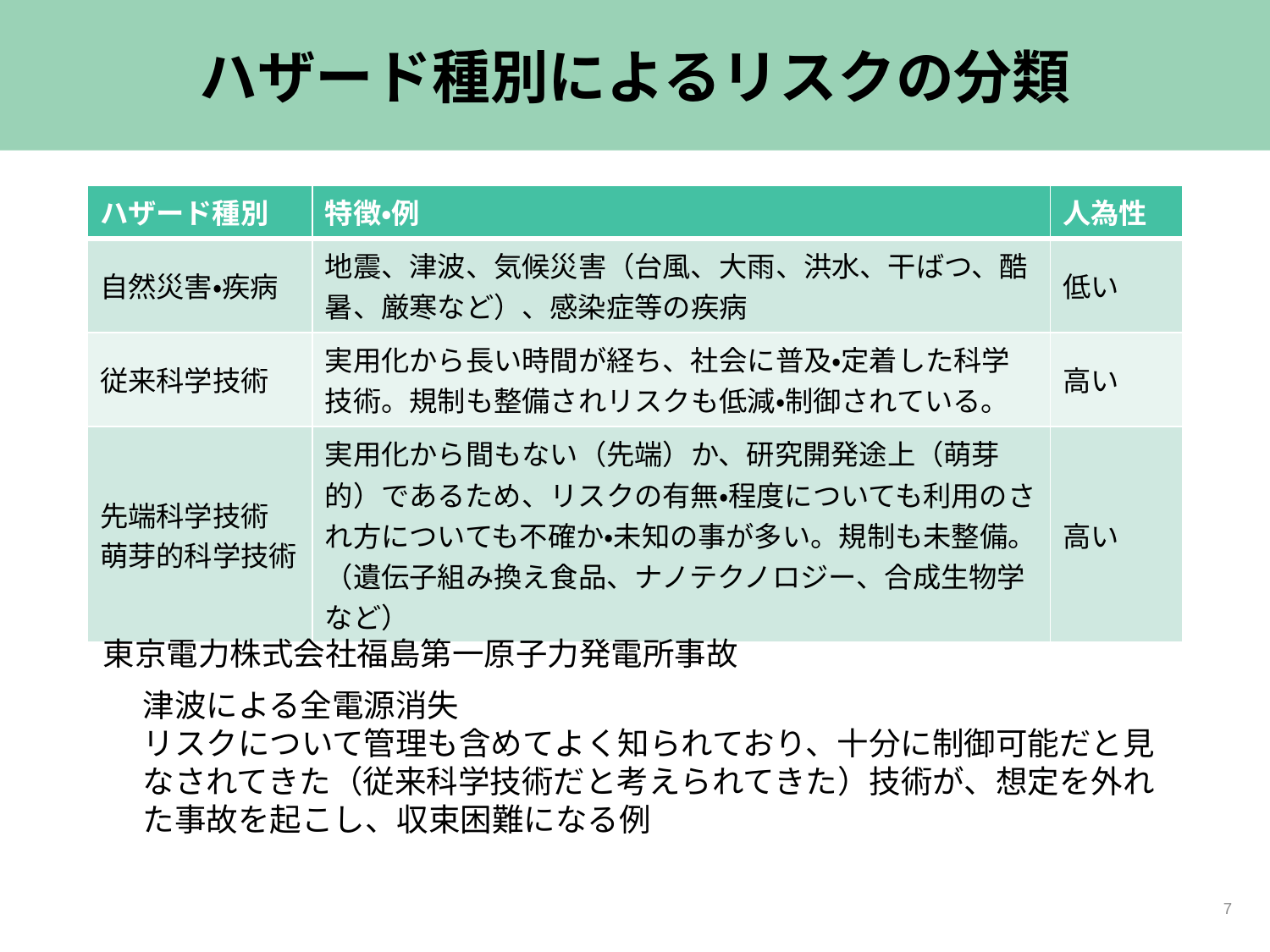

# ハザード種別によるリスクの分類
| ハザード種別 | 特徴・例 | 人為性 |
| --- | --- | --- |
| 自然災害・疾病 | 地震、津波、気候災害（台風、大雨、洪水、干ばつ、酷暑、厳寒など）、感染症等の疾病 | 低い |
| 従来科学技術 | 実用化から長い時間が経ち、社会に普及・定着した科学技術。規制も整備されリスクも低減・制御されている。 | 高い |
| 先端科学技術 萌芽的科学技術 | 実用化から間もない（先端）か、研究開発途上（萌芽的）であるため、リスクの有無・程度についても利用のされ方についても不確か・未知の事が多い。規制も未整備。（遺伝子組み換え食品、ナノテクノロジー、合成生物学など） | 高い |
東京電力株式会社福島第一原子力発電所事故
津波による全電源消失
リスクについて管理も含めてよく知られており、十分に制御可能だと見なされてきた（従来科学技術だと考えられてきた）技術が、想定を外れた事故を起こし、収束困難になる例
7